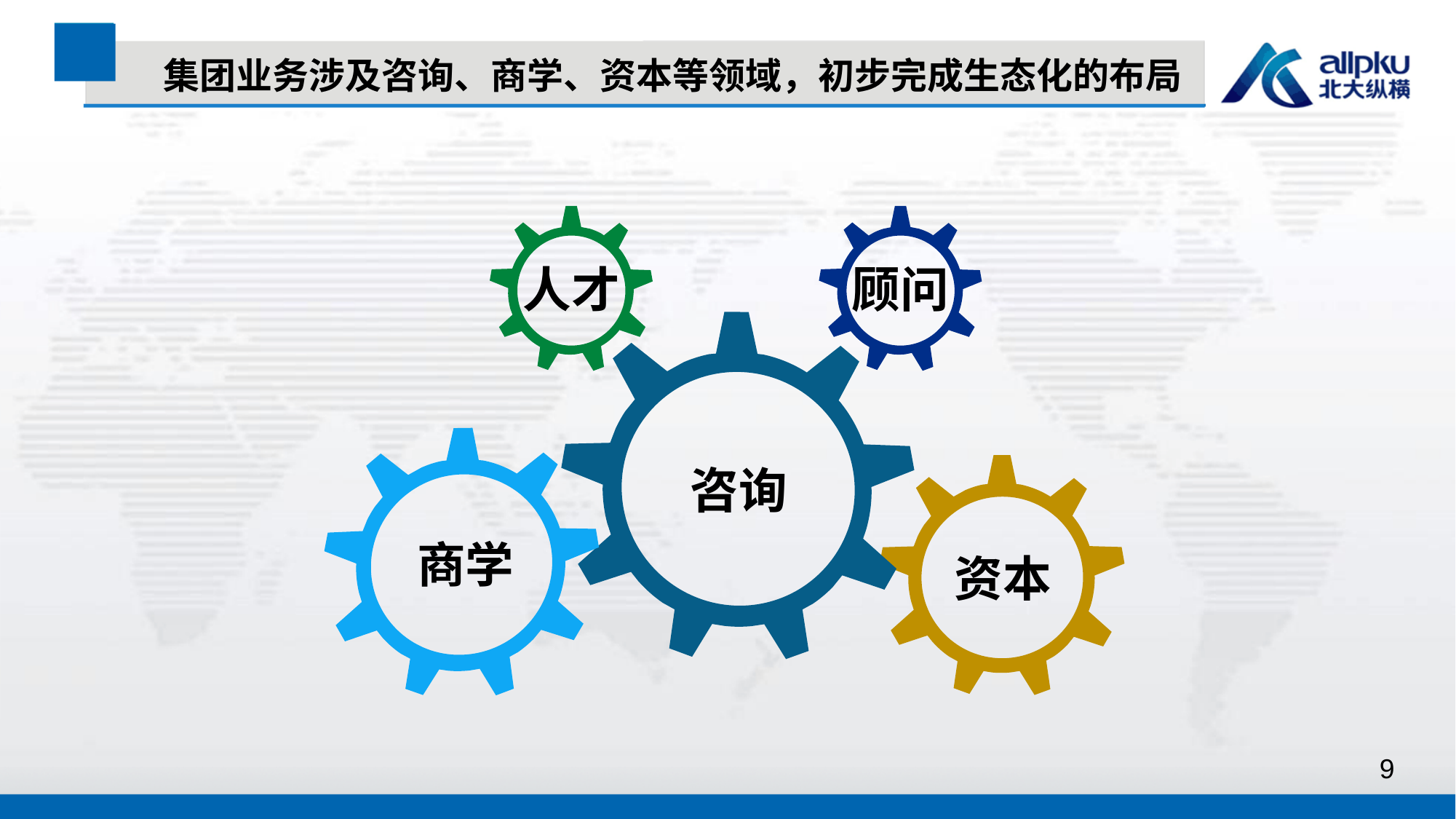

集团业务涉及咨询、商学、资本等领域，初步完成生态化的布局

顾问
人才

咨询

商学

资本